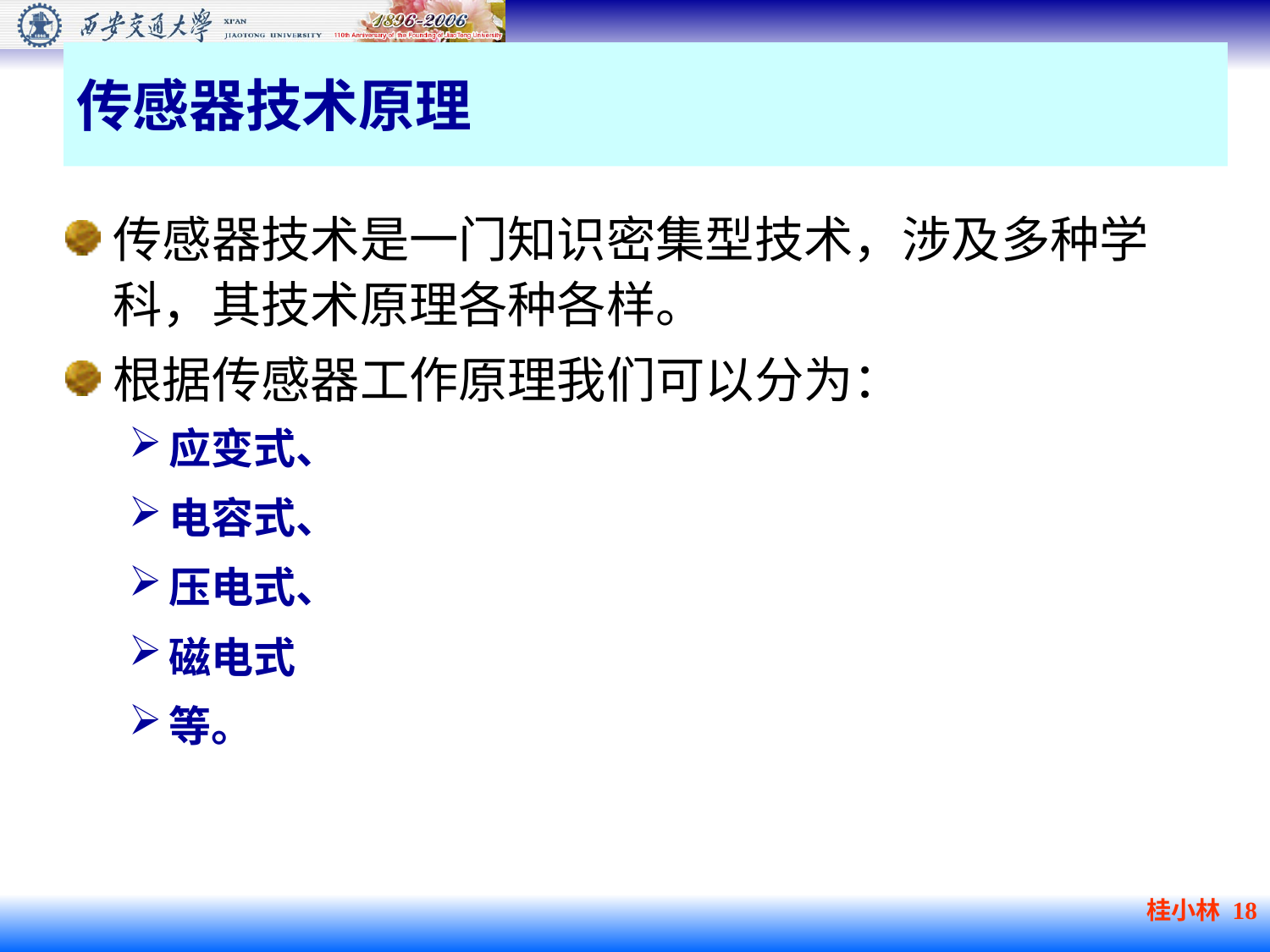

传感器技术原理
传感器技术是一门知识密集型技术，涉及多种学科，其技术原理各种各样。
根据传感器工作原理我们可以分为：
应变式、
电容式、
压电式、
磁电式
等。

桂小林 18